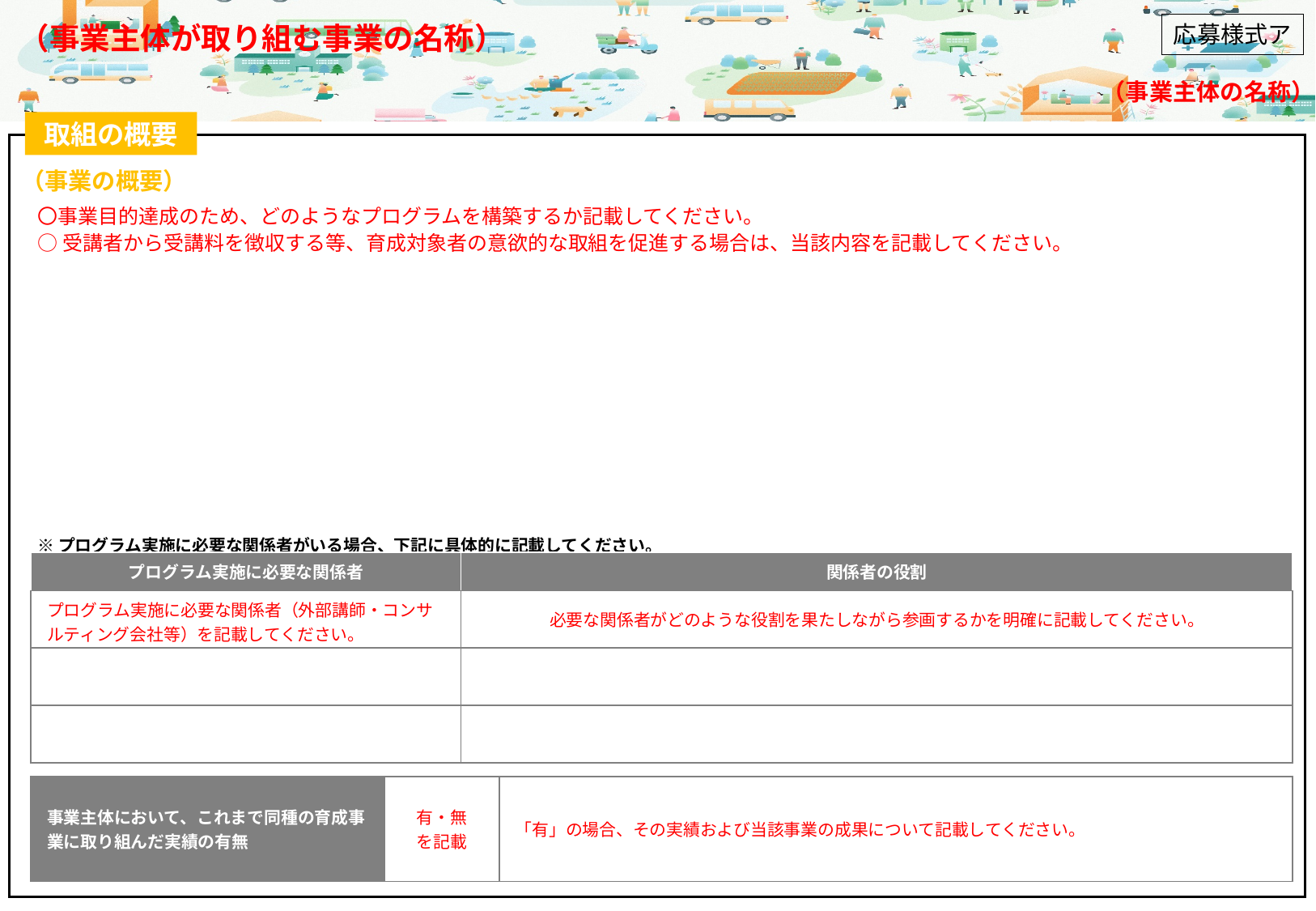

（事業主体が取り組む事業の名称）
応募様式ア
（事業主体の名称）
取組の概要

（事業の概要）

〇事業目的達成のため、どのようなプログラムを構築するか記載してください。
○受講者から受講料を徴収する等、育成対象者の意欲的な取組を促進する場合は、当該内容を記載してください。
※プログラム実施に必要な関係者がいる場合、下記に具体的に記載してください。
| プログラム実施に必要な関係者 | 関係者の役割 |
| --- | --- |
| プログラム実施に必要な関係者（外部講師・コンサルティング会社等）を記載してください。 | 必要な関係者がどのような役割を果たしながら参画するかを明確に記載してください。 |
|  |  |
|  |  |
| 事業主体において、これまで同種の育成事業に取り組んだ実績の有無 | 有・無 を記載 | 「有」の場合、その実績および当該事業の成果について記載してください。 |
| --- | --- | --- |